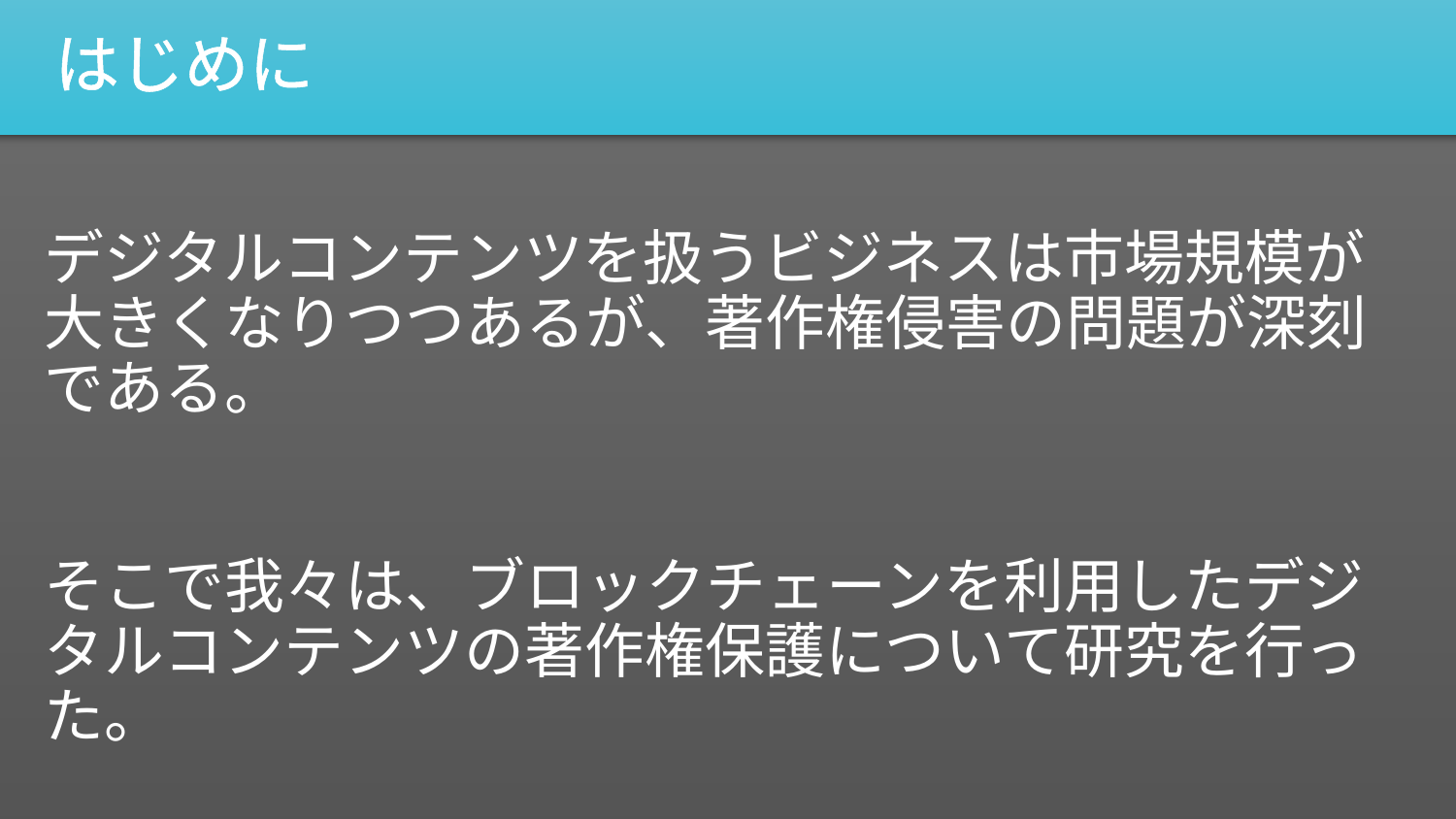

はじめに

#

デジタルコンテンツを扱うビジネスは市場規模が大きくなりつつあるが、著作権侵害の問題が深刻である。

そこで我々は、ブロックチェーンを利用したデジタルコンテンツの著作権保護について研究を行った。